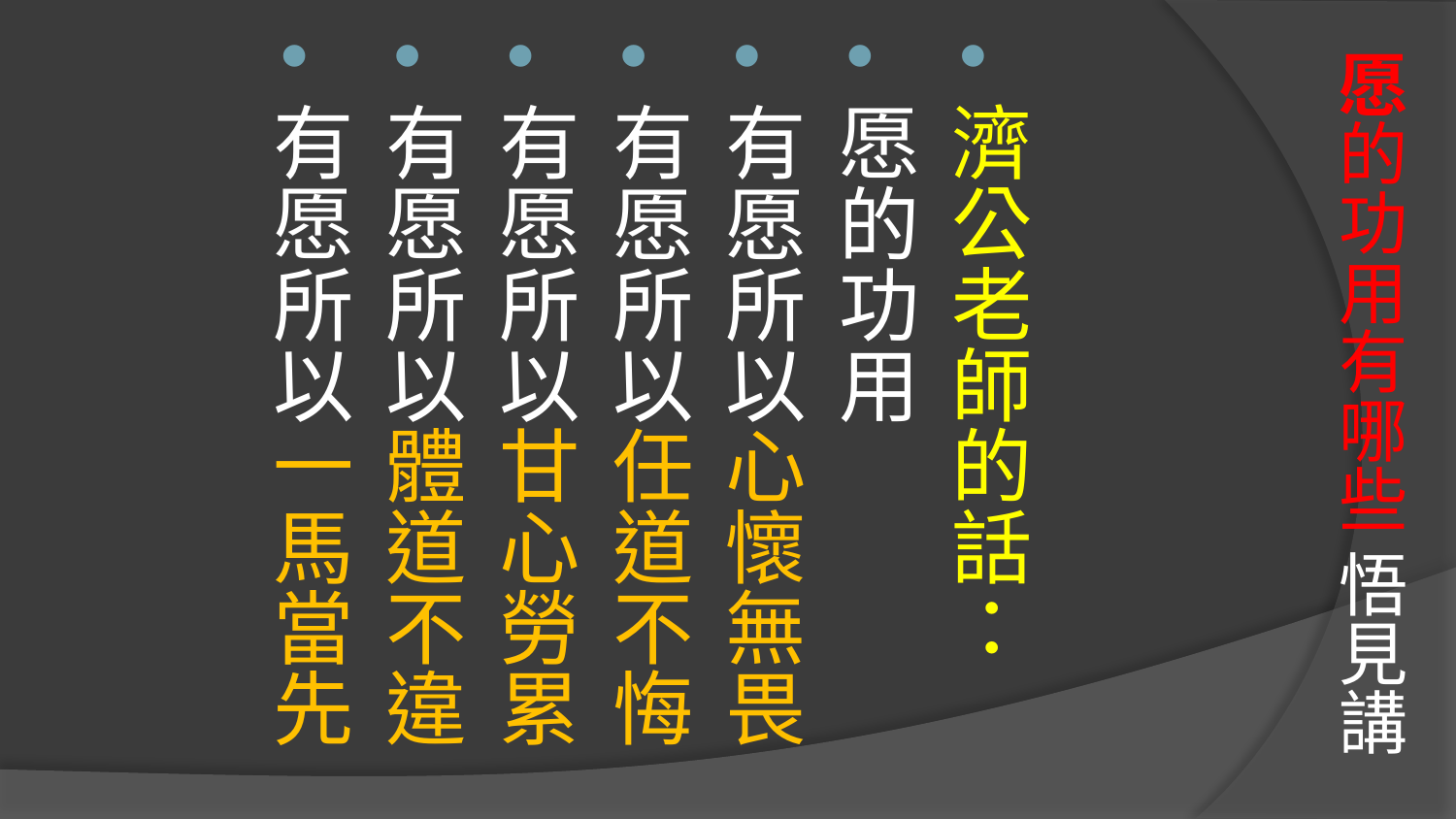

# 愿的功用有哪些 悟見講
濟公老師的話：
愿的功用
有愿所以心懷無畏
有愿所以任道不悔
有愿所以甘心勞累
有愿所以體道不違
有愿所以一馬當先